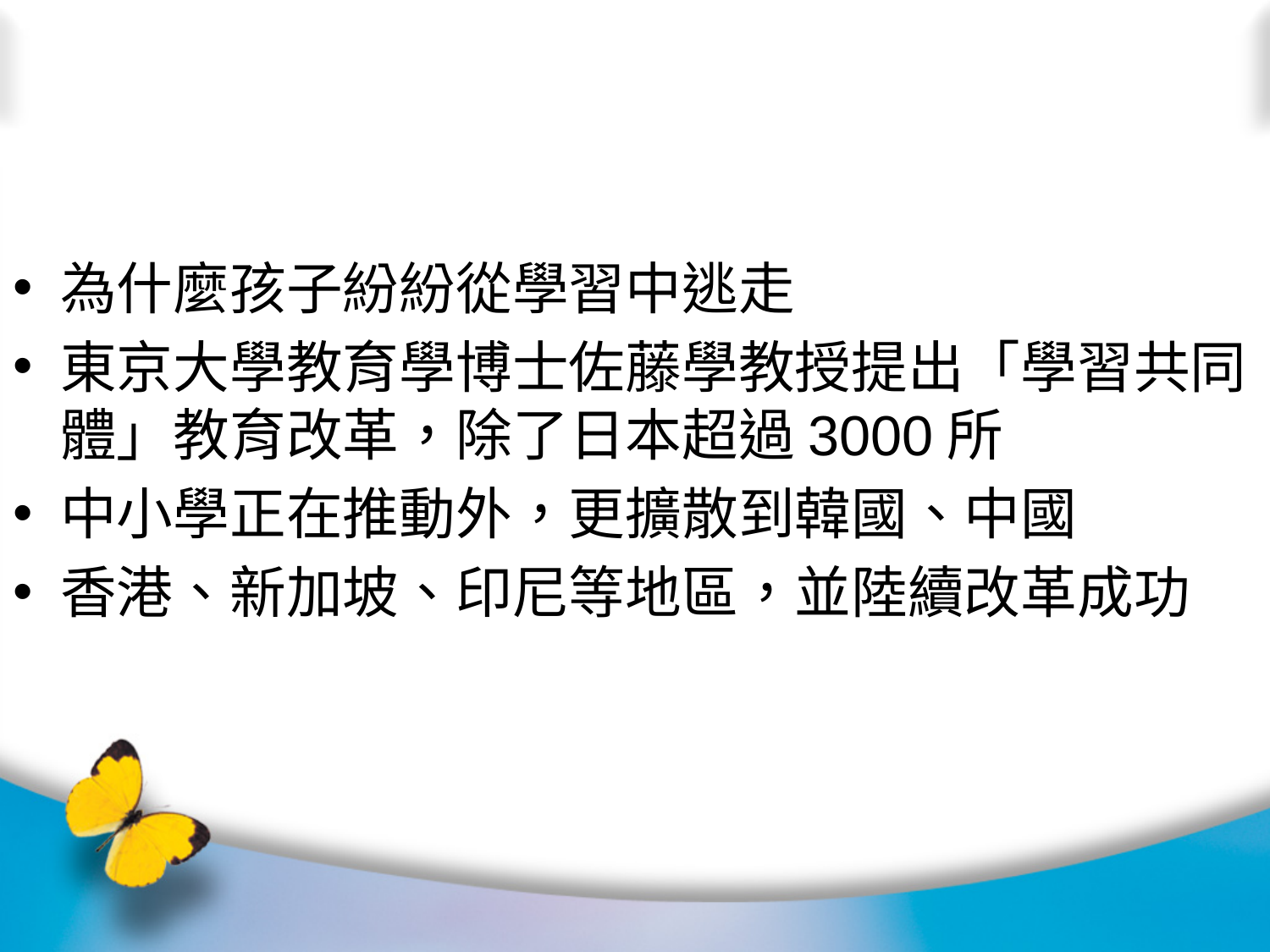

#
為什麼孩子紛紛從學習中逃走
東京大學教育學博士佐藤學教授提出「學習共同體」教育改革，除了日本超過3000所
中小學正在推動外，更擴散到韓國、中國
香港、新加坡、印尼等地區，並陸續改革成功